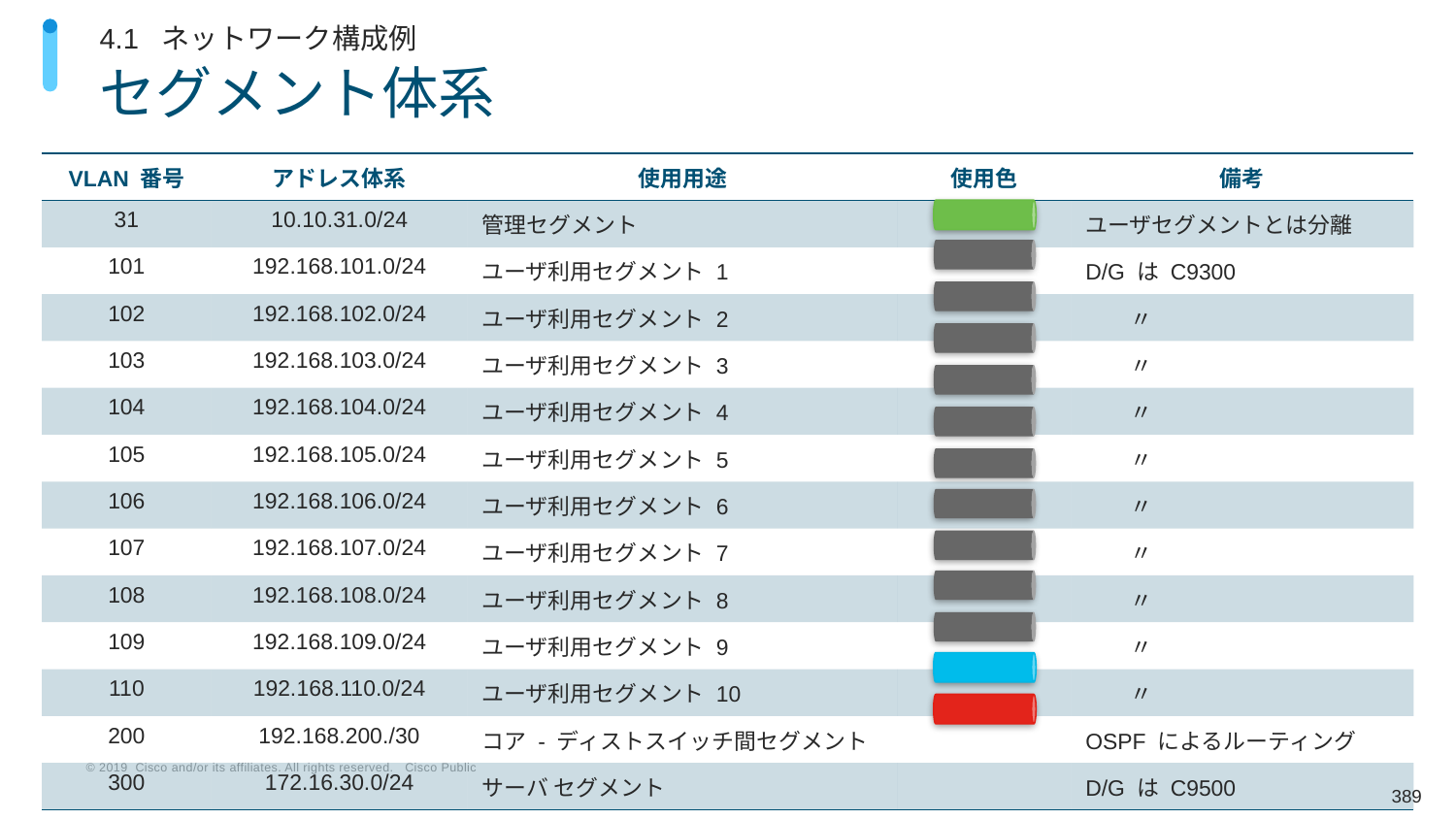

4.1  ネットワーク構成例
# セグメント体系
| VLAN 番号 | アドレス体系 | 使用用途 | 使用色 | 備考 |
| --- | --- | --- | --- | --- |
| 31 | 10.10.31.0/24 | 管理セグメント |  | ユーザセグメントとは分離 |
| 101 | 192.168.101.0/24 | ユーザ利用セグメント 1 |  | D/G は C9300 |
| 102 | 192.168.102.0/24 | ユーザ利用セグメント 2 |  | 〃 |
| 103 | 192.168.103.0/24 | ユーザ利用セグメント 3 |  | 〃 |
| 104 | 192.168.104.0/24 | ユーザ利用セグメント 4 |  | 〃 |
| 105 | 192.168.105.0/24 | ユーザ利用セグメント 5 |  | 〃 |
| 106 | 192.168.106.0/24 | ユーザ利用セグメント 6 |  | 〃 |
| 107 | 192.168.107.0/24 | ユーザ利用セグメント 7 |  | 〃 |
| 108 | 192.168.108.0/24 | ユーザ利用セグメント 8 |  | 〃 |
| 109 | 192.168.109.0/24 | ユーザ利用セグメント 9 |  | 〃 |
| 110 | 192.168.110.0/24 | ユーザ利用セグメント 10 |  | 〃 |
| 200 | 192.168.200./30 | コア - ディストスイッチ間セグメント |  | OSPF によるルーティング |
| 300 | 172.16.30.0/24 | サーバ セグメント |  | D/G は C9500 |

389